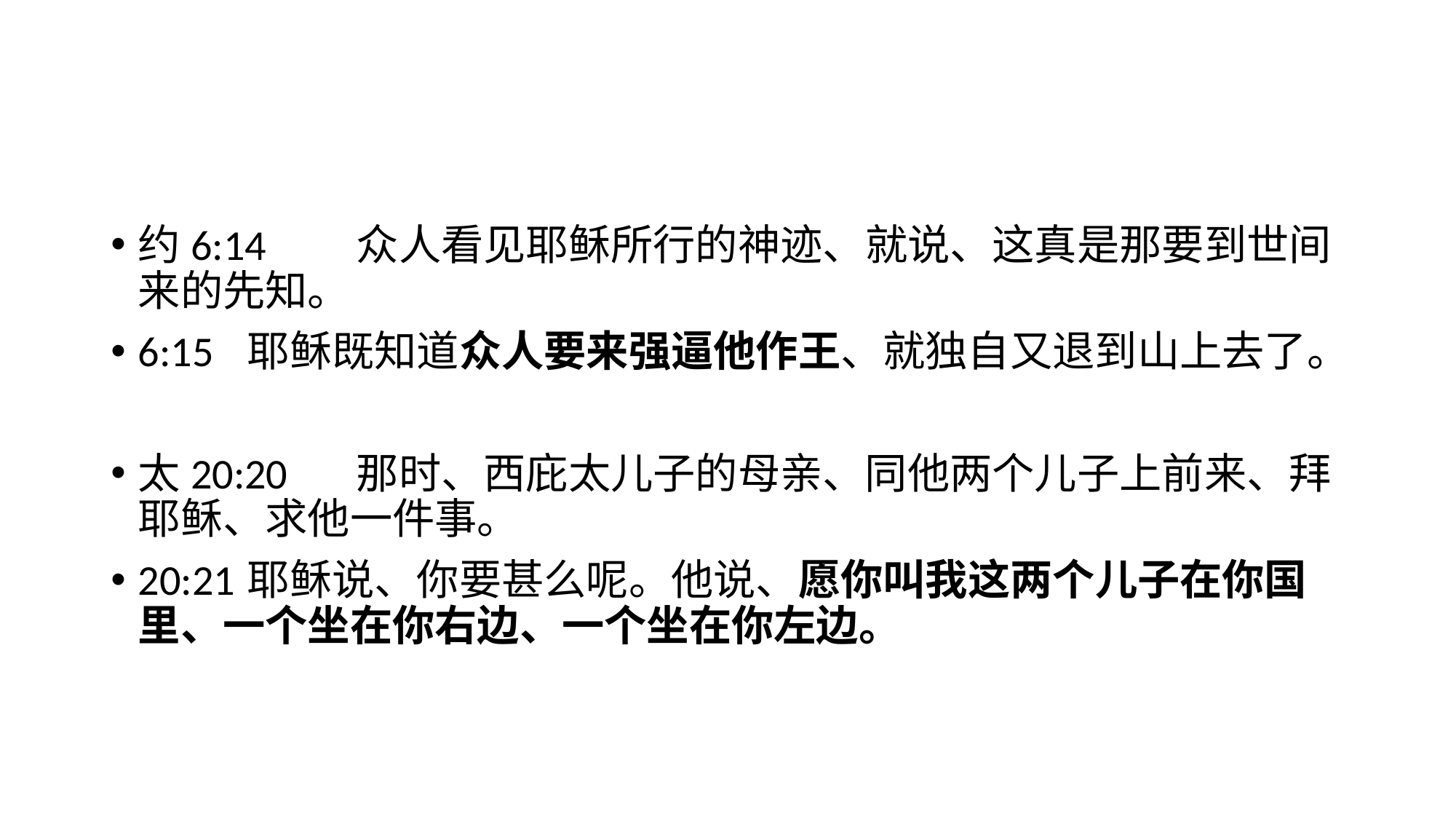

#
约6:14	众人看见耶稣所行的神迹、就说、这真是那要到世间来的先知。
6:15	耶稣既知道众人要来强逼他作王、就独自又退到山上去了。

太20:20	那时、西庇太儿子的母亲、同他两个儿子上前来、拜耶稣、求他一件事。
20:21	耶稣说、你要甚么呢。他说、愿你叫我这两个儿子在你国里、一个坐在你右边、一个坐在你左边。